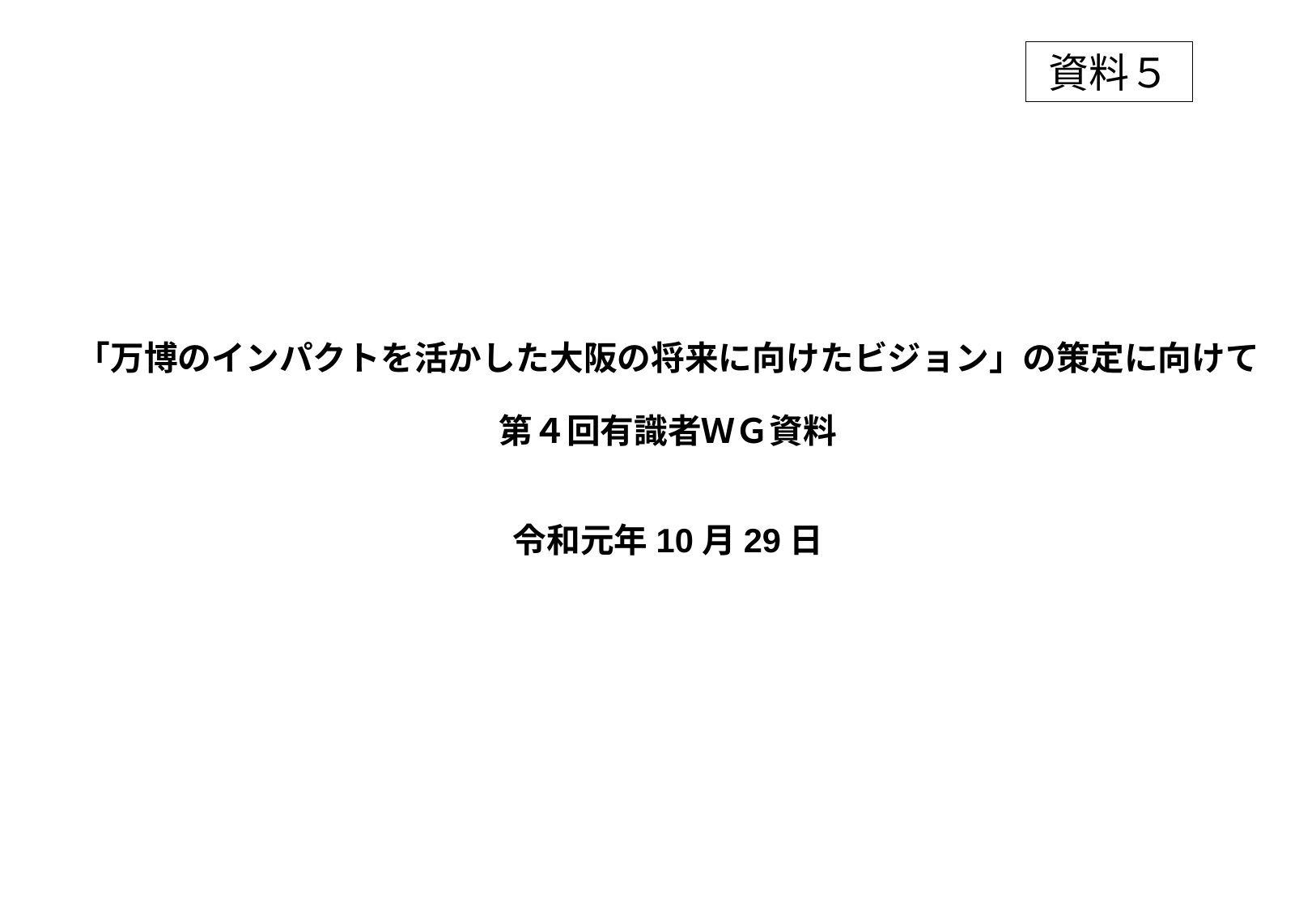

資料５
「万博のインパクトを活かした大阪の将来に向けたビジョン」の策定に向けて

第４回有識者ＷＧ資料

令和元年10月29日